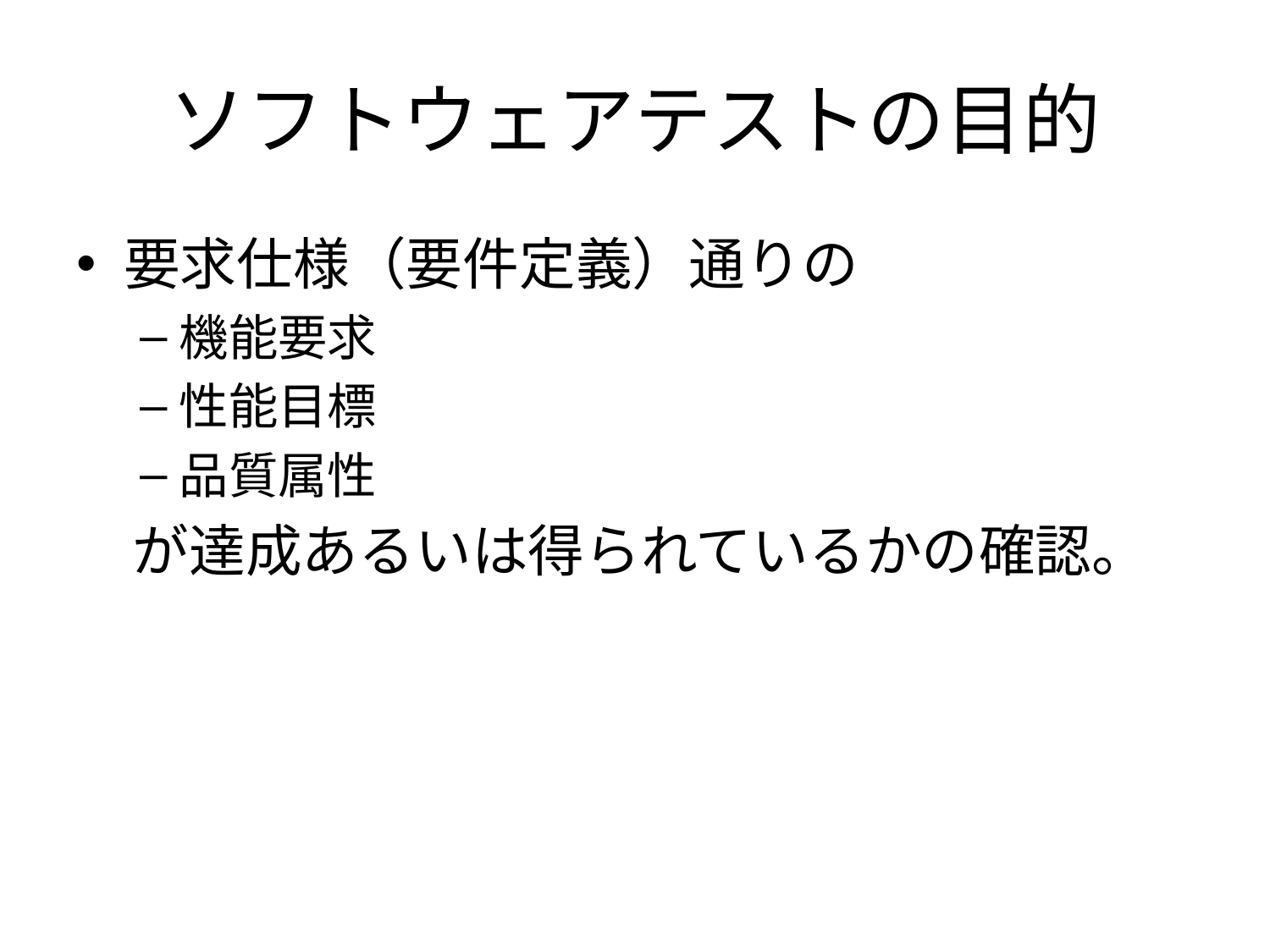

# ソフトウェアテストの目的
要求仕様（要件定義）通りの
機能要求
性能目標
品質属性
　が達成あるいは得られているかの確認。